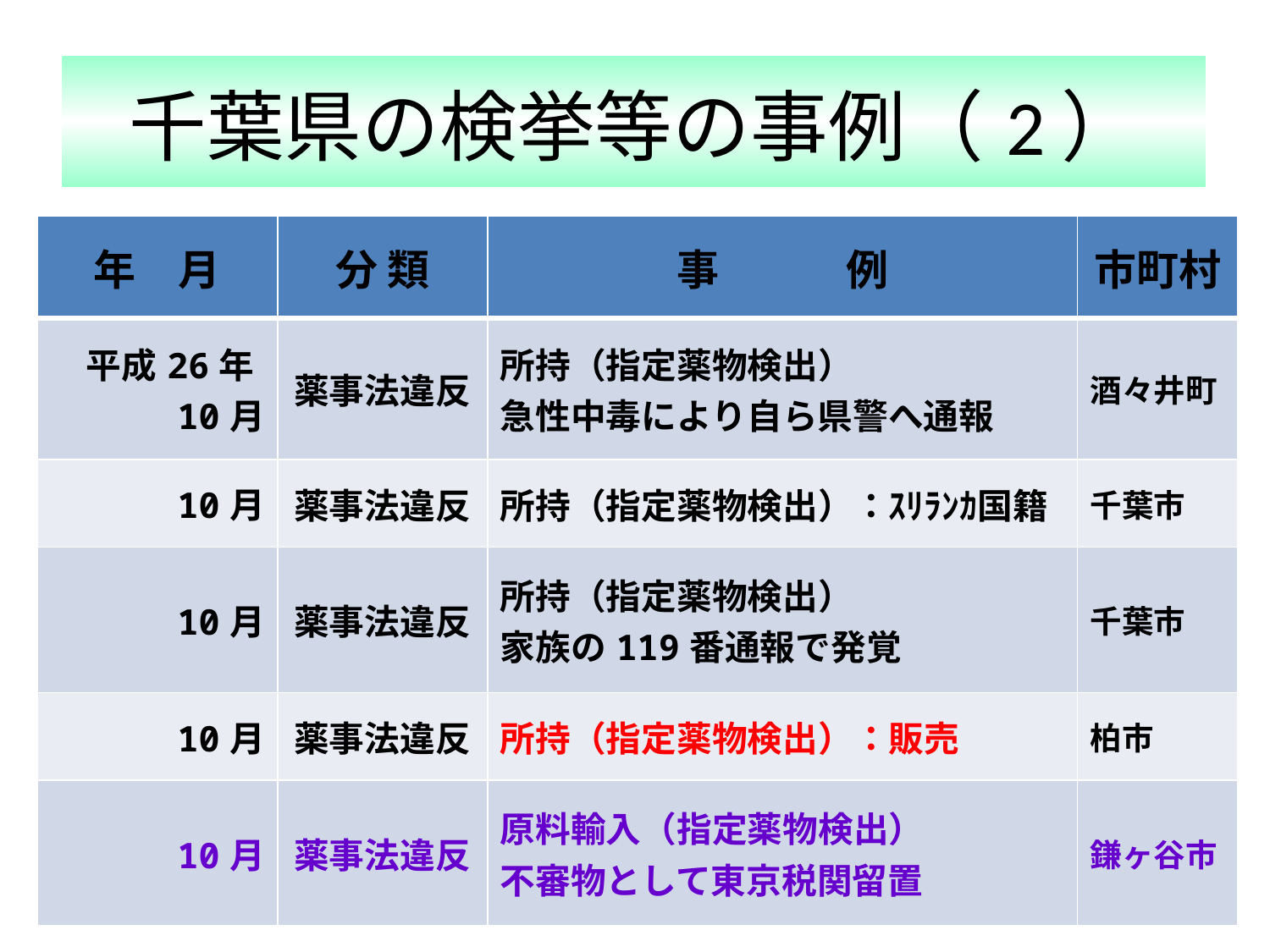

千葉県の検挙等の事例（2）
| 年　月 | 分 類 | 事　　　例 | 市町村 |
| --- | --- | --- | --- |
| 平成26年10月 | 薬事法違反 | 所持（指定薬物検出） 急性中毒により自ら県警へ通報 | 酒々井町 |
| 10月 | 薬事法違反 | 所持（指定薬物検出）：ｽﾘﾗﾝｶ国籍 | 千葉市 |
| 10月 | 薬事法違反 | 所持（指定薬物検出） 家族の119番通報で発覚 | 千葉市 |
| 10月 | 薬事法違反 | 所持（指定薬物検出）：販売 | 柏市 |
| 10月 | 薬事法違反 | 原料輸入（指定薬物検出） 不審物として東京税関留置 | 鎌ヶ谷市 |